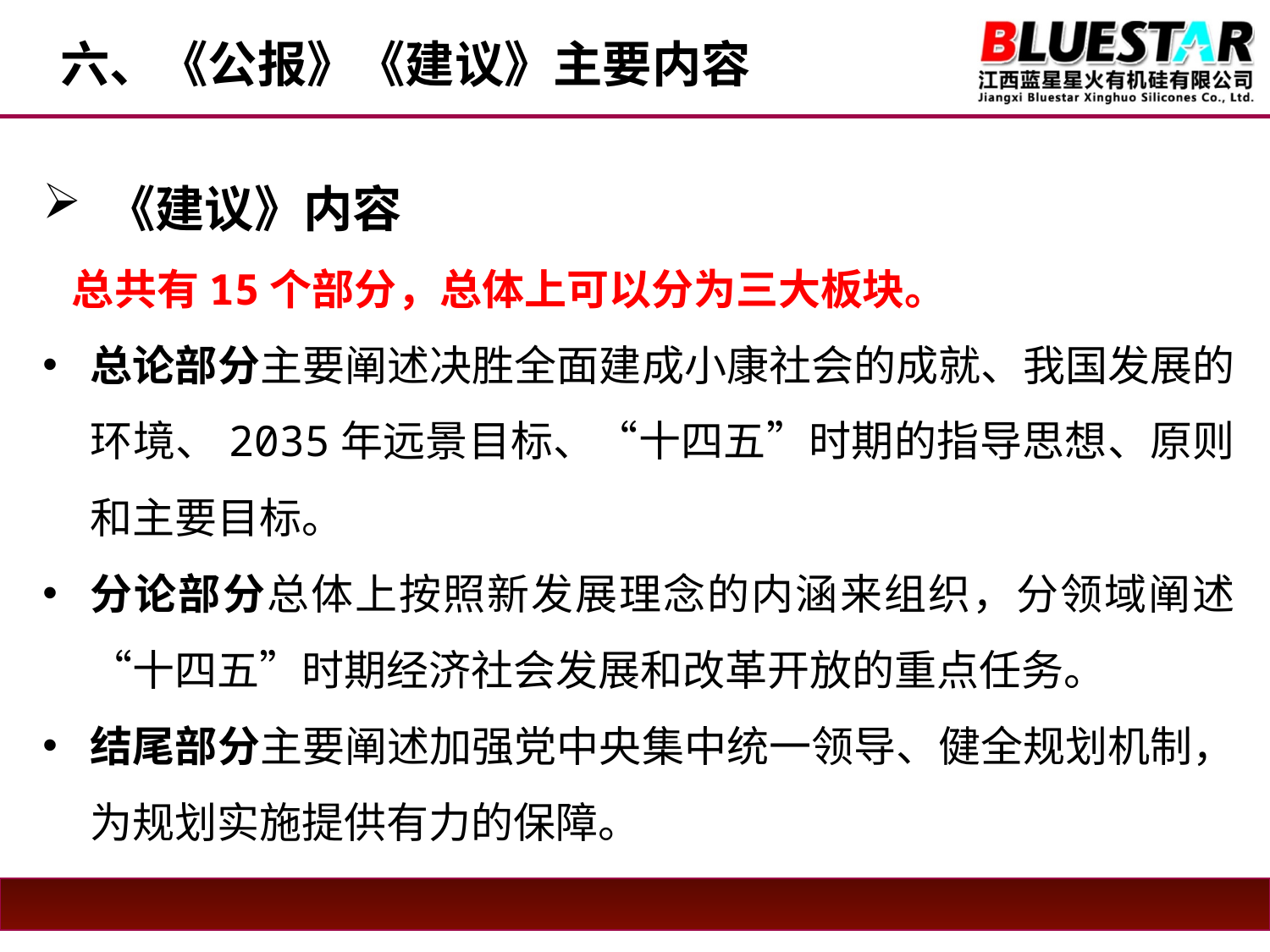

六、《公报》《建议》主要内容
《建议》内容
  总共有15个部分，总体上可以分为三大板块。
总论部分主要阐述决胜全面建成小康社会的成就、我国发展的环境、2035年远景目标、“十四五”时期的指导思想、原则和主要目标。
分论部分总体上按照新发展理念的内涵来组织，分领域阐述“十四五”时期经济社会发展和改革开放的重点任务。
结尾部分主要阐述加强党中央集中统一领导、健全规划机制，为规划实施提供有力的保障。